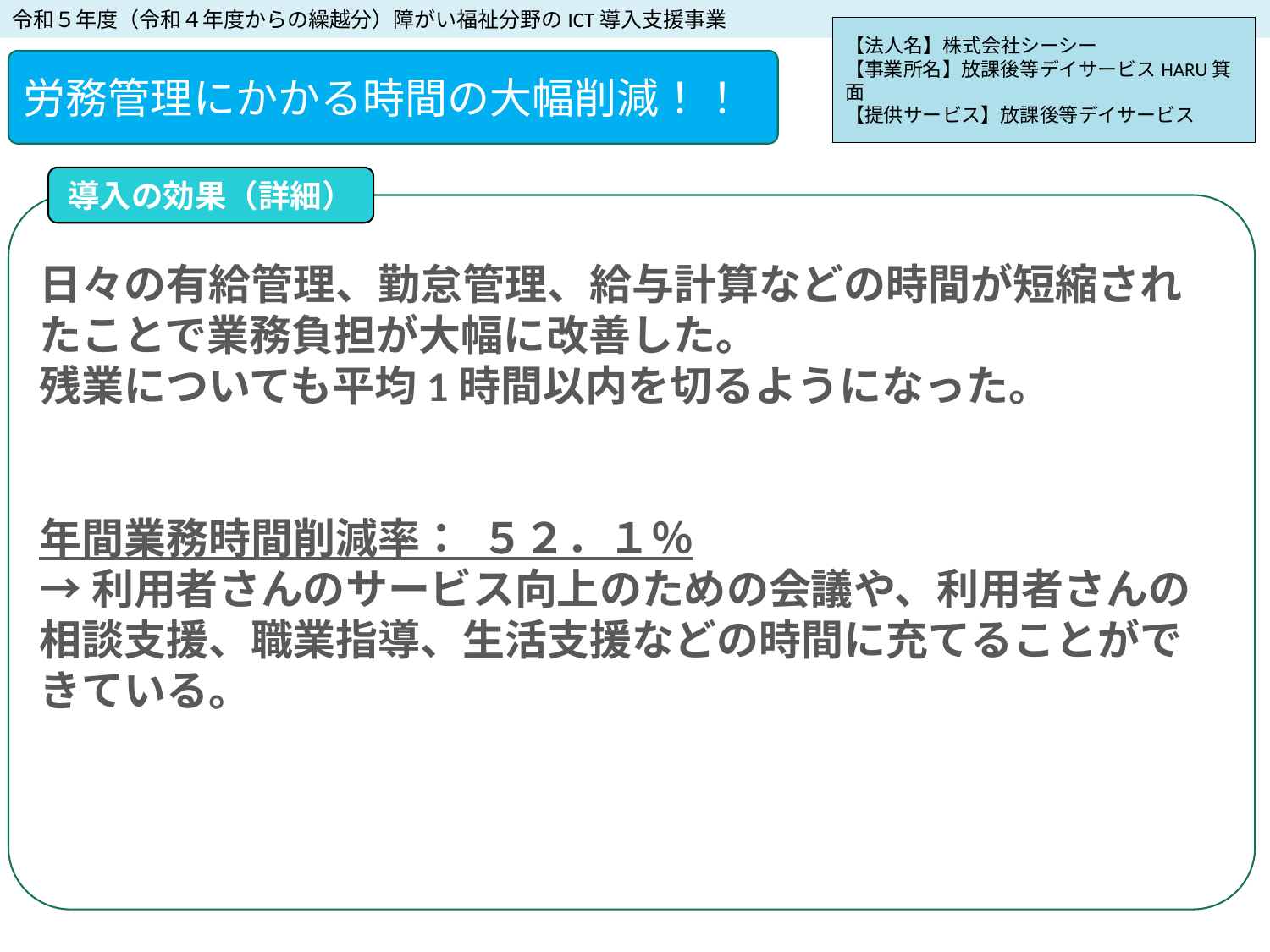

令和５年度（令和４年度からの繰越分）障がい福祉分野のICT導入支援事業
【法人名】株式会社シーシー
【事業所名】放課後等デイサービスHARU箕面
【提供サービス】放課後等デイサービス
労務管理にかかる時間の大幅削減！！
導入の効果（詳細）

日々の有給管理、勤怠管理、給与計算などの時間が短縮されたことで業務負担が大幅に改善した。
残業についても平均1時間以内を切るようになった。

年間業務時間削減率：  ５２．１％
→利用者さんのサービス向上のための会議や、利用者さんの相談支援、職業指導、生活支援などの時間に充てることができている。